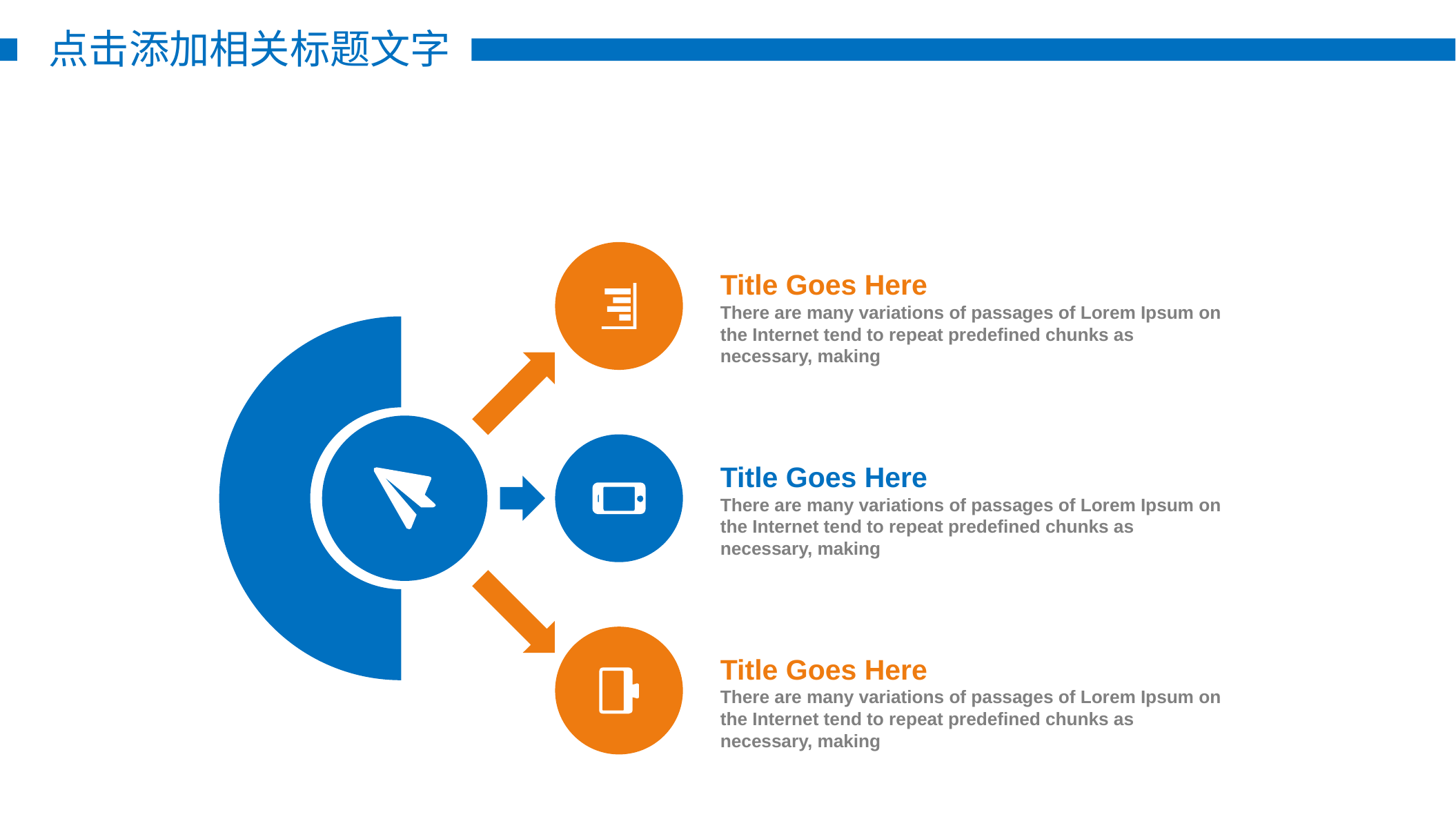

点击添加相关标题文字

Title Goes Here
There are many variations of passages of Lorem Ipsum on the Internet tend to repeat predefined chunks as necessary, making

Title Goes Here
There are many variations of passages of Lorem Ipsum on the Internet tend to repeat predefined chunks as necessary, making

Title Goes Here
There are many variations of passages of Lorem Ipsum on the Internet tend to repeat predefined chunks as necessary, making